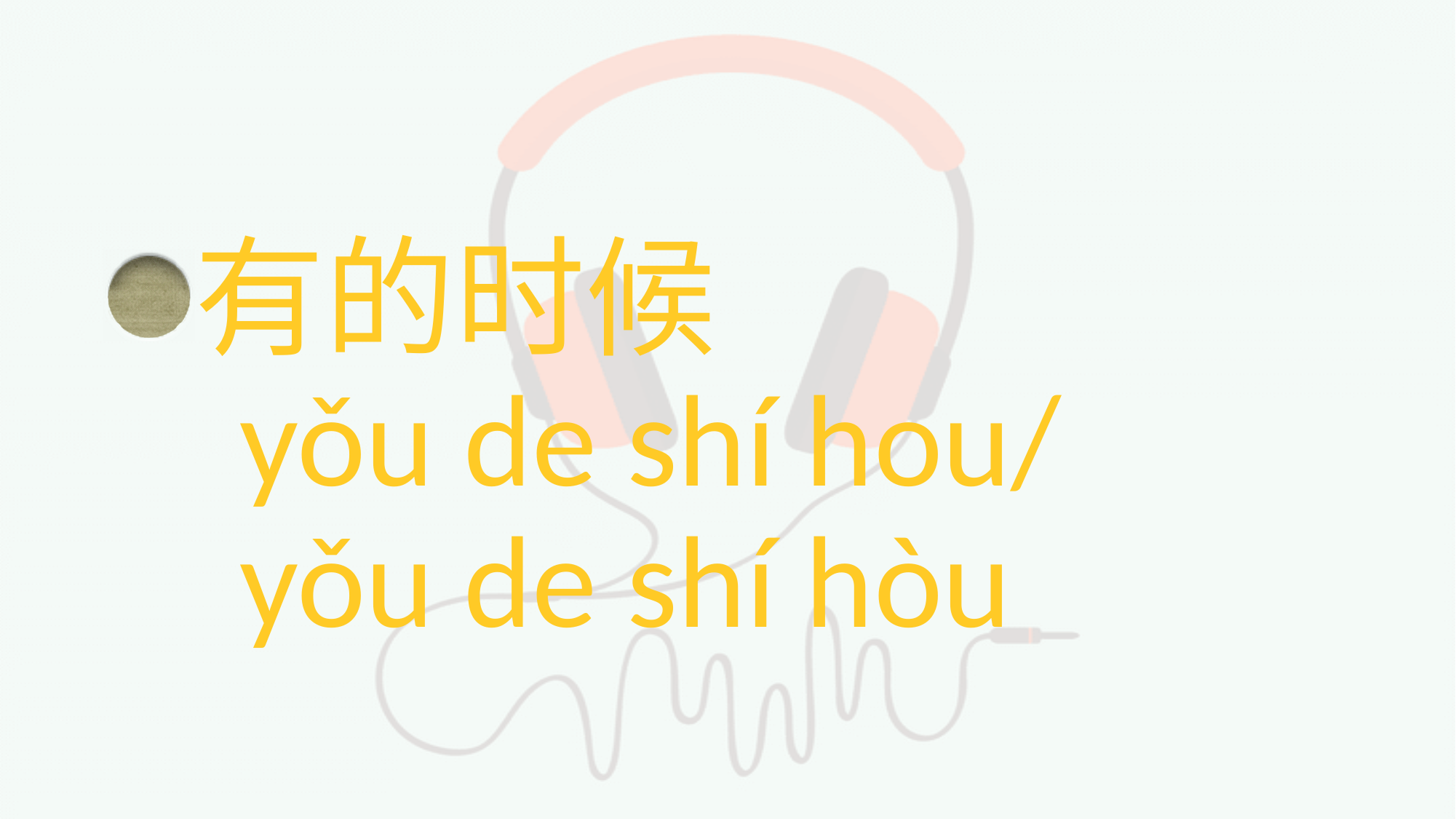

#
有的时候
	yǒu de shí hou/
	yǒu de shí hòu